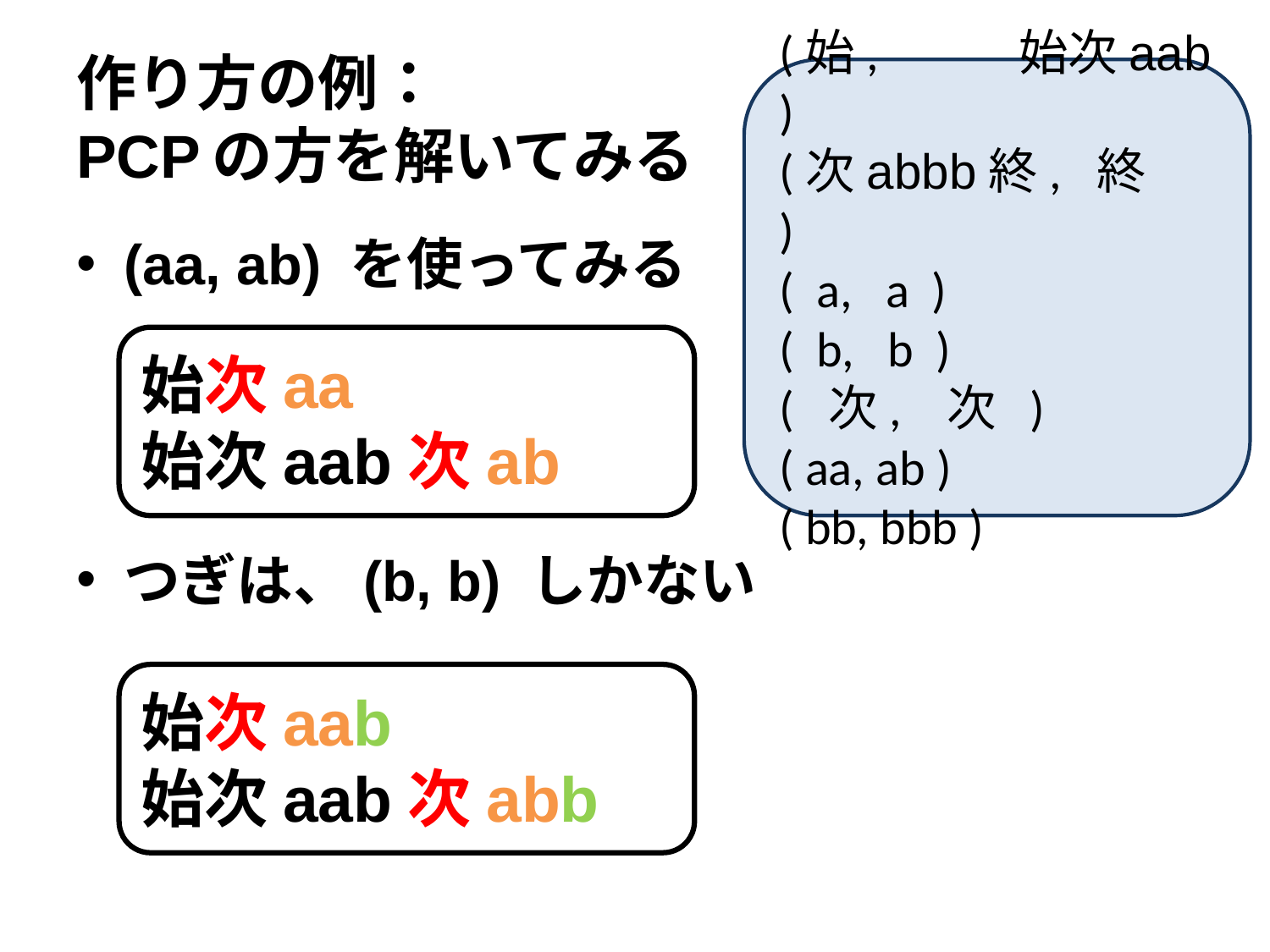

# 作り方の例： PCPの方を解いてみる
(始,	         始次aab )
(次abbb終,  終       )
(  a,   a  )
(  b,   b  )
(  次,   次  )
( aa, ab )
( bb, bbb )
(aa, ab) を使ってみる

つぎは、(b, b) しかない
始次aa
始次aab次ab
始次aab
始次aab次abb